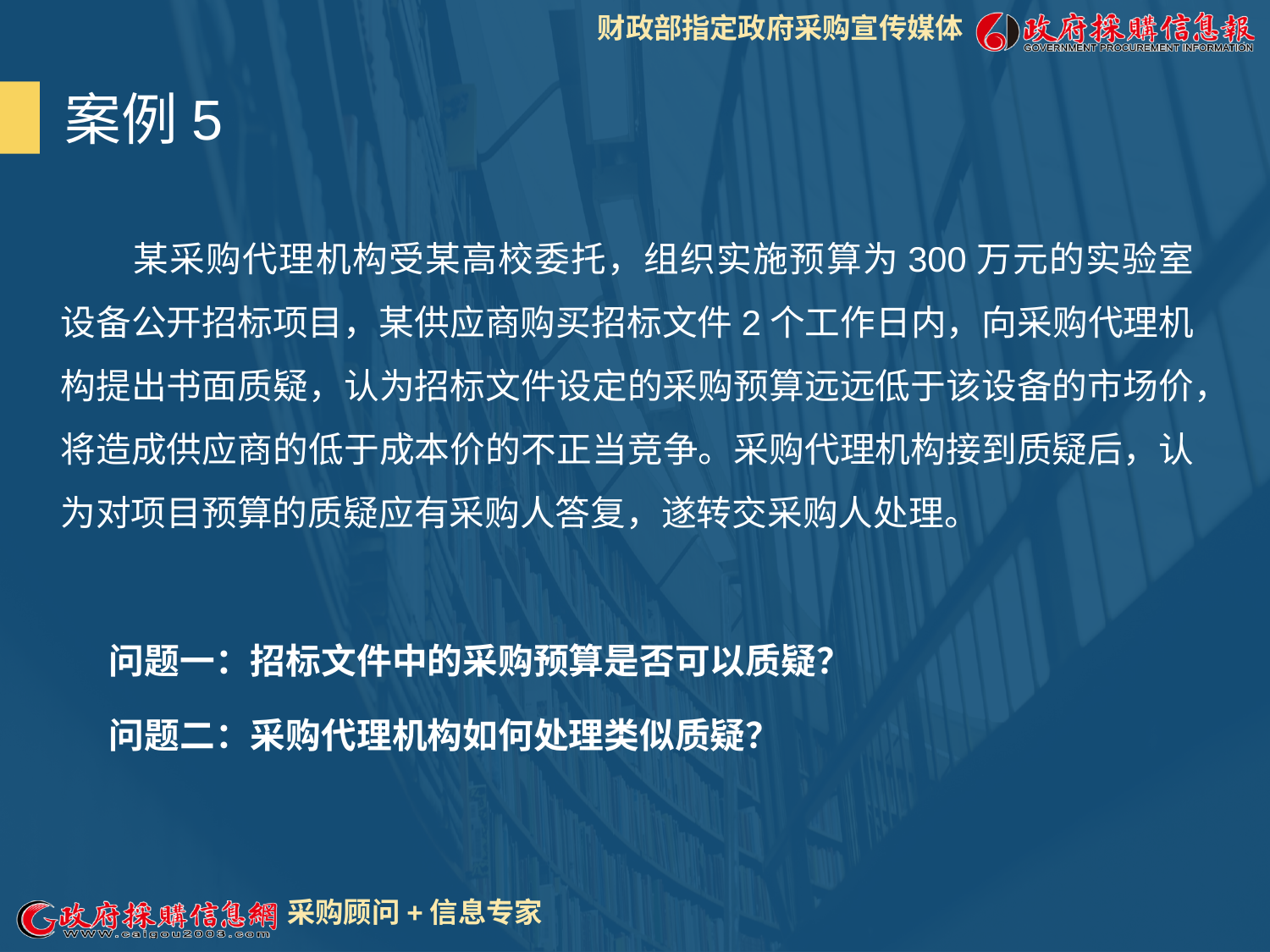

案例5
　　某采购代理机构受某高校委托，组织实施预算为300万元的实验室设备公开招标项目，某供应商购买招标文件2个工作日内，向采购代理机构提出书面质疑，认为招标文件设定的采购预算远远低于该设备的市场价，将造成供应商的低于成本价的不正当竞争。采购代理机构接到质疑后，认为对项目预算的质疑应有采购人答复，遂转交采购人处理。

     问题一：招标文件中的采购预算是否可以质疑？
     问题二：采购代理机构如何处理类似质疑？